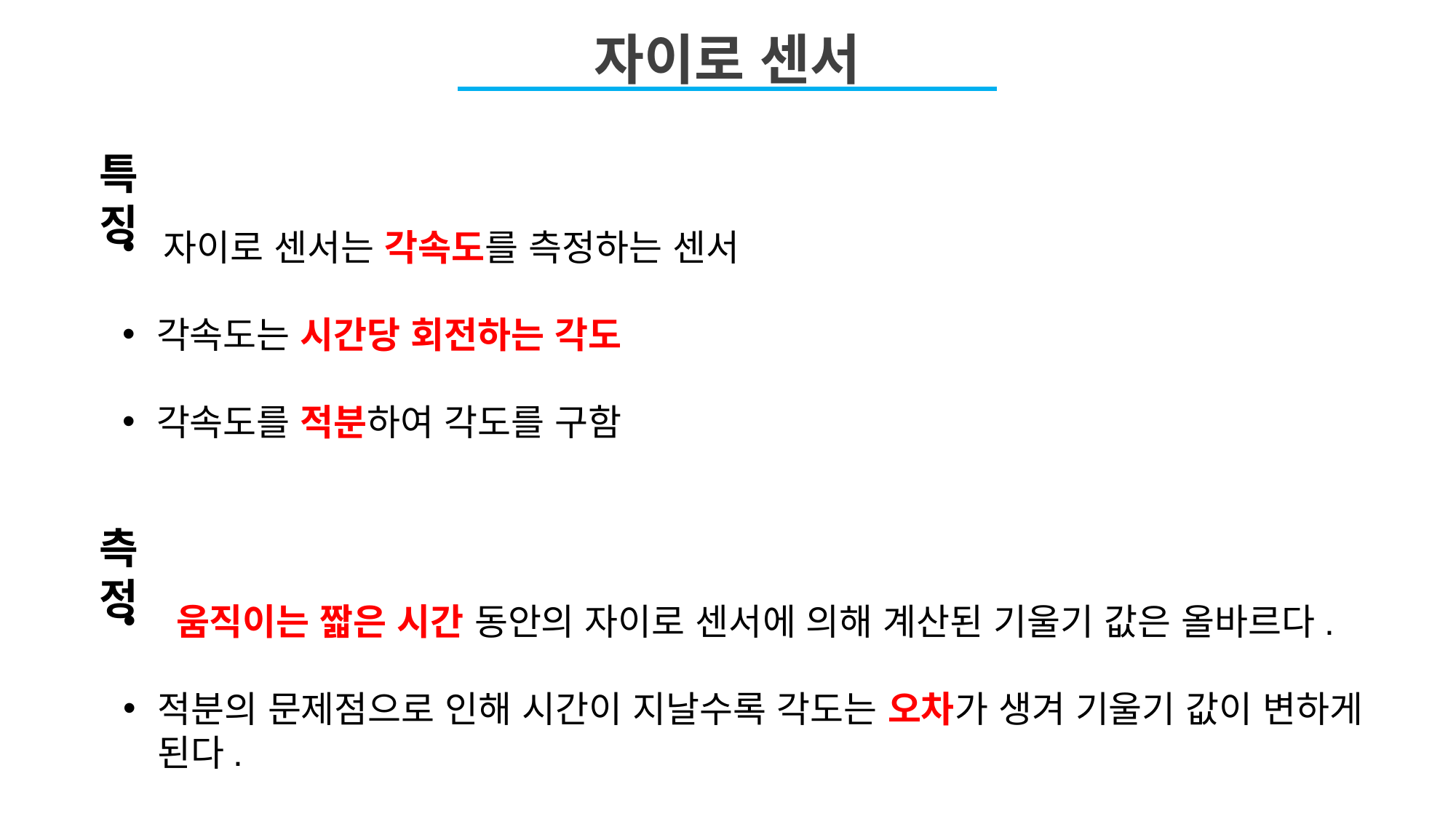

자이로 센서
특징
자이로 센서는 각속도를 측정하는 센서

각속도는 시간당 회전하는 각도

각속도를 적분하여 각도를 구함
측정
 움직이는 짧은 시간 동안의 자이로 센서에 의해 계산된 기울기 값은 올바르다.

적분의 문제점으로 인해 시간이 지날수록 각도는 오차가 생겨 기울기 값이 변하게 된다.